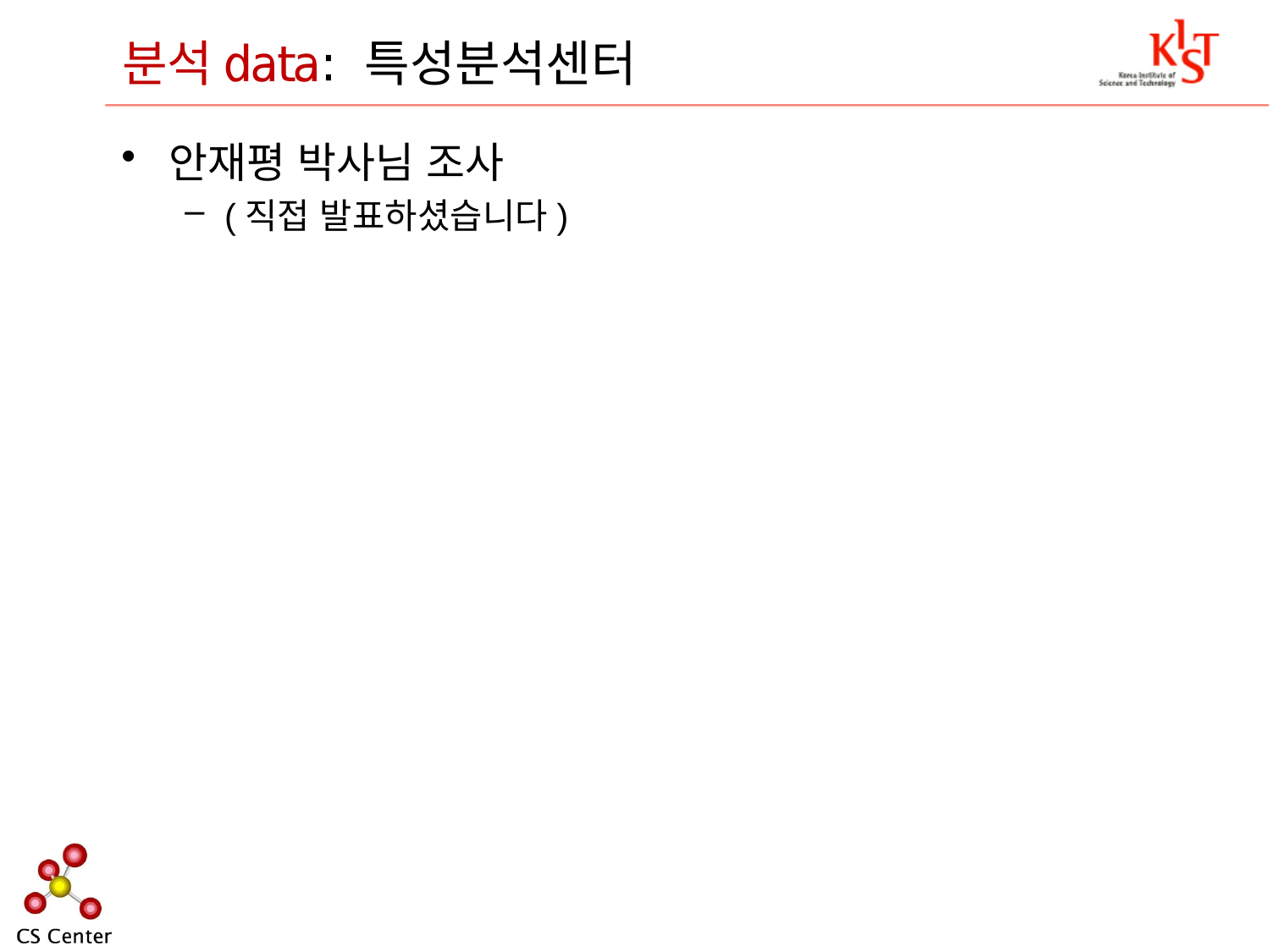

# 분석data: 특성분석센터
안재평 박사님 조사
(직접 발표하셨습니다)